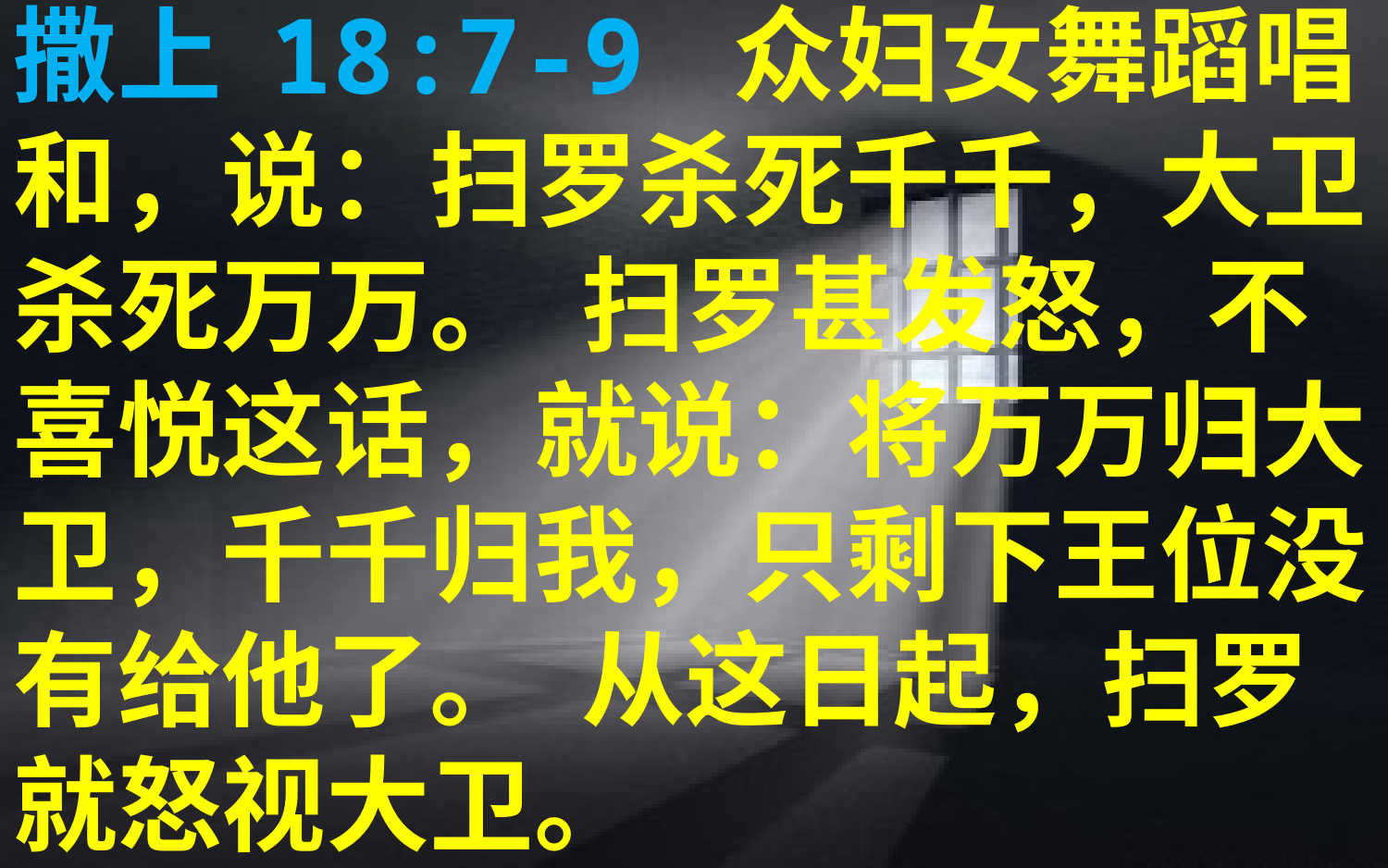

撒上 18:7-9 众妇女舞蹈唱和，说：扫罗杀死千千，大卫杀死万万。  扫罗甚发怒，不喜悦这话，就说：将万万归大卫，千千归我，只剩下王位没有给他了。  从这日起，扫罗就怒视大卫。